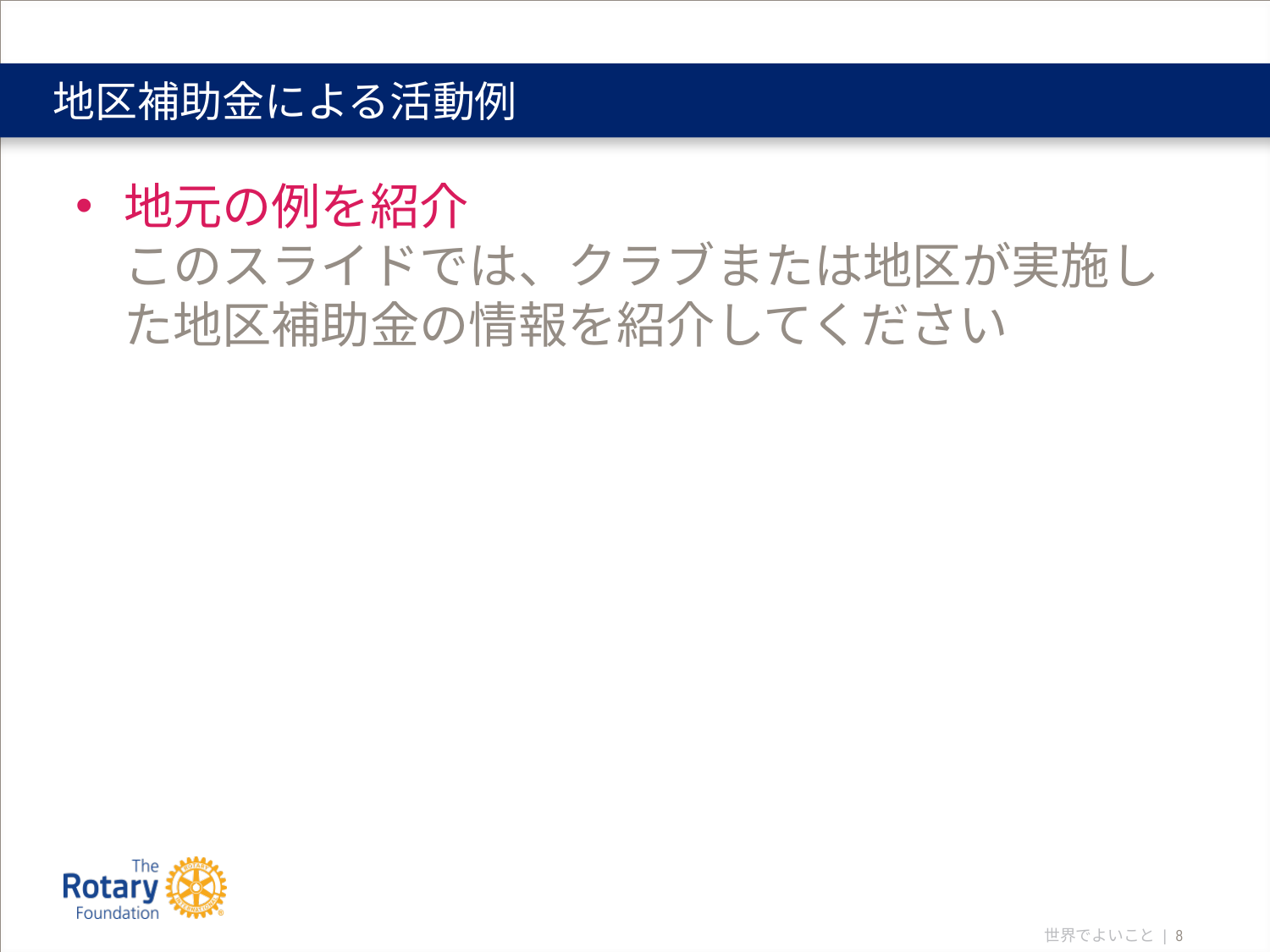

# 地区補助金による活動例
地元の例を紹介
このスライドでは、クラブまたは地区が実施した地区補助金の情報を紹介してください